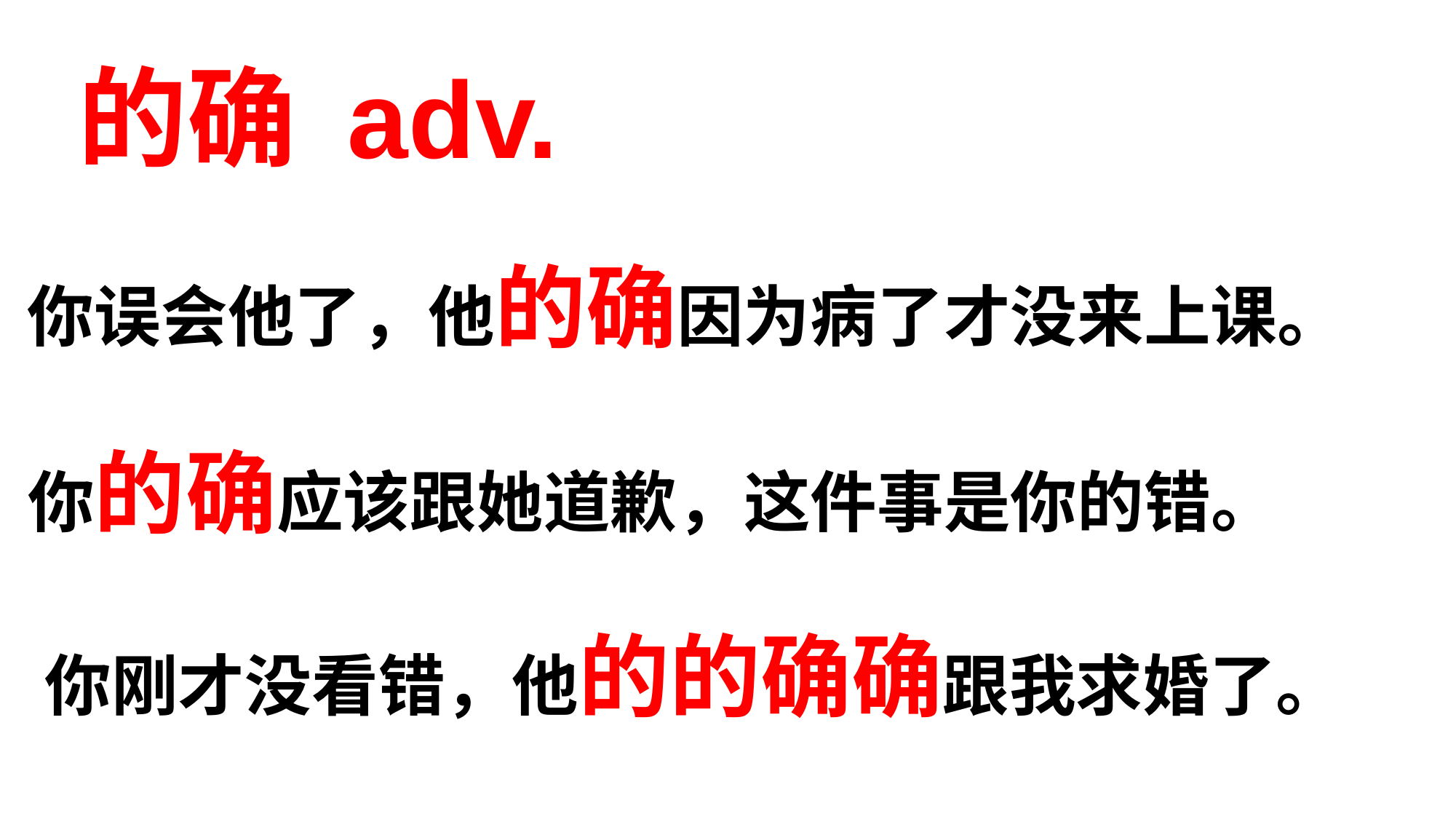

# 的确 adv.
你误会他了，他的确因为病了才没来上课。
你的确应该跟她道歉，这件事是你的错。
你刚才没看错，他的的确确跟我求婚了。